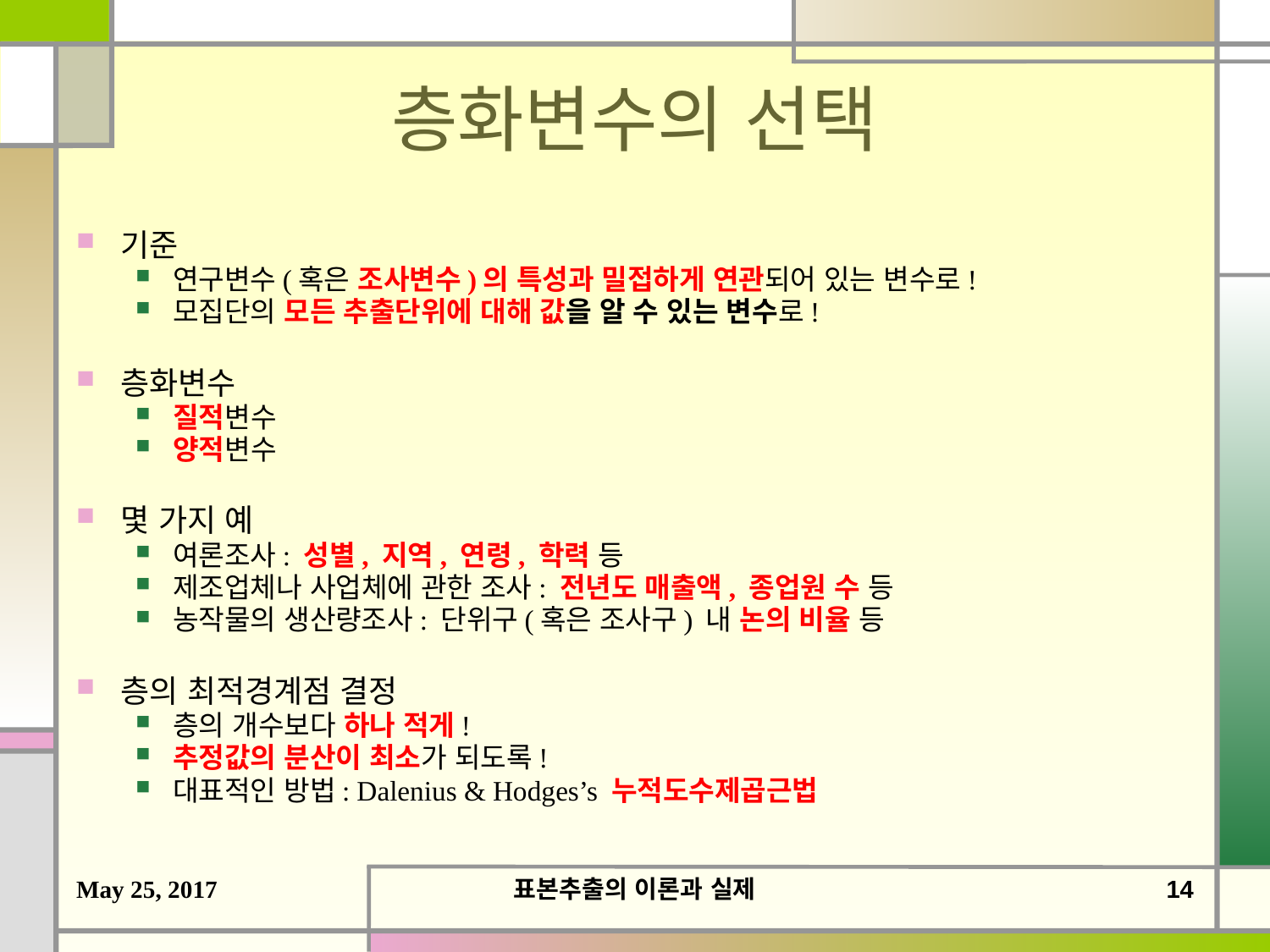

# 층화변수의 선택
기준
연구변수(혹은 조사변수)의 특성과 밀접하게 연관되어 있는 변수로!
모집단의 모든 추출단위에 대해 값을 알 수 있는 변수로!

층화변수
질적변수
양적변수

몇 가지 예
여론조사: 성별, 지역, 연령, 학력 등
제조업체나 사업체에 관한 조사: 전년도 매출액, 종업원 수 등
농작물의 생산량조사: 단위구(혹은 조사구) 내 논의 비율 등

층의 최적경계점 결정
층의 개수보다 하나 적게!
추정값의 분산이 최소가 되도록!
대표적인 방법: Dalenius & Hodges’s 누적도수제곱근법

May 25, 2017
표본추출의 이론과 실제

14